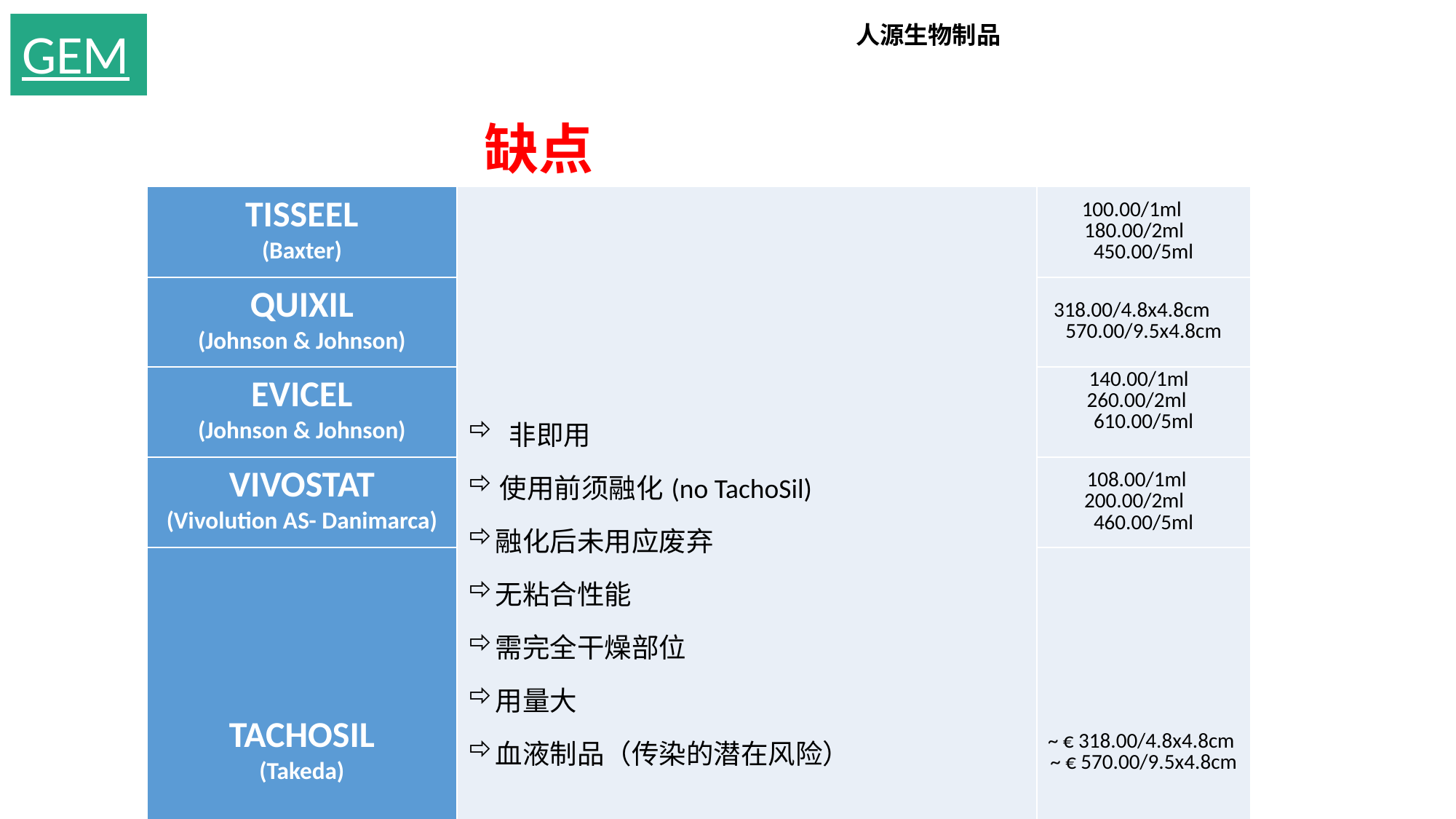

GEM
人源生物制品
缺点
| TISSEEL (Baxter) | 非即用 使用前须融化(no TachoSil) 融化后未用应废弃 无粘合性能 需完全干燥部位 用量大 血液制品（传染的潜在风险） | 100.00/1ml 180.00/2ml 450.00/5ml |
| --- | --- | --- |
| QUIXIL (Johnson & Johnson) |  | 318.00/4.8x4.8cm 570.00/9.5x4.8cm |
| EVICEL (Johnson & Johnson) |  | 140.00/1ml 260.00/2ml 610.00/5ml |
| VIVOSTAT (Vivolution AS- Danimarca) |  | 108.00/1ml 200.00/2ml 460.00/5ml |
| TACHOSIL (Takeda) |  | ~ € 318.00/4.8x4.8cm ~ € 570.00/9.5x4.8cm |